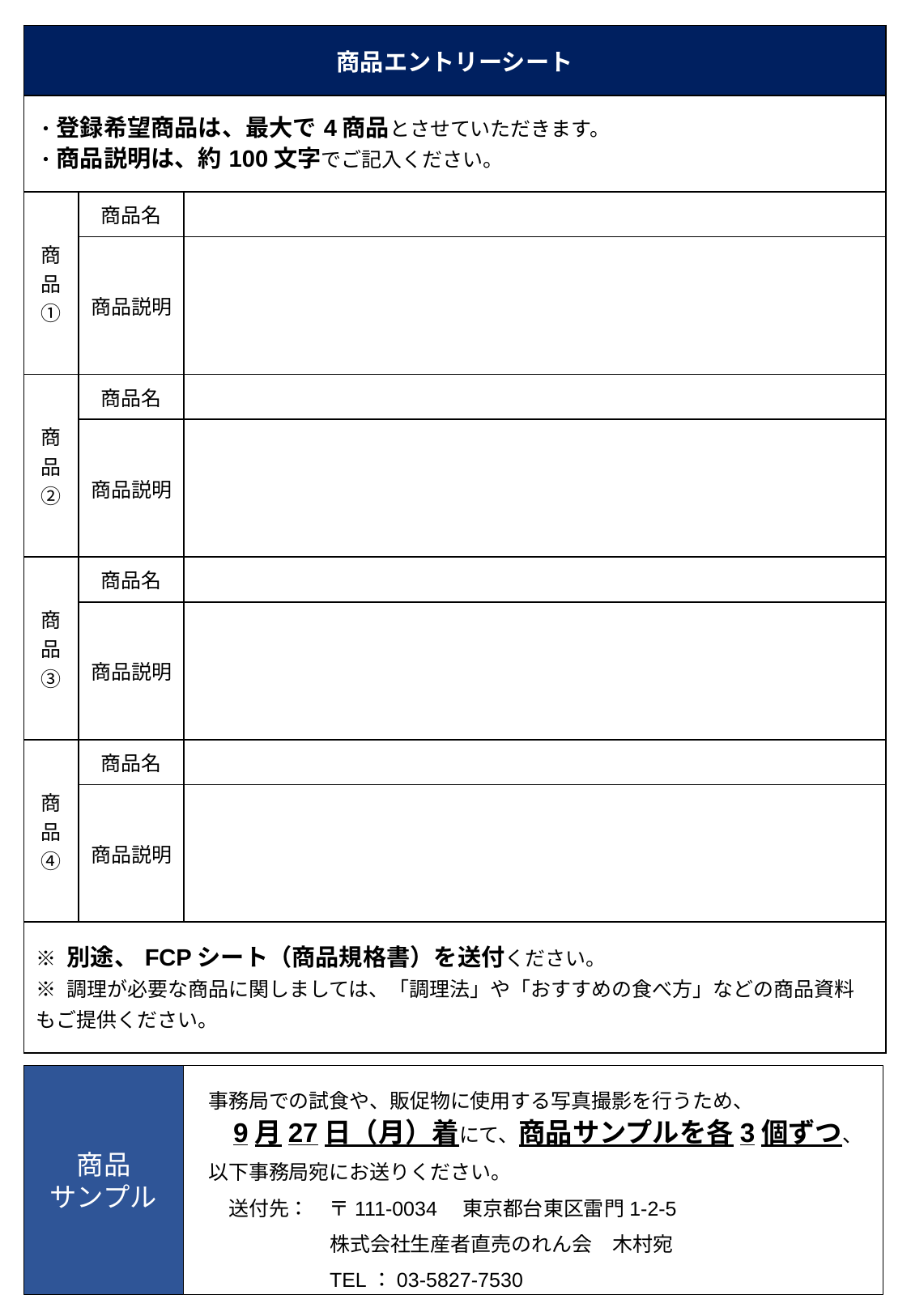

| 商品エントリーシート |  |  |
| --- | --- | --- |
| ・登録希望商品は、最大で4商品とさせていただきます。 ・商品説明は、約100文字でご記入ください。 |  |  |
| 商品① | 商品名 |  |
|  | 商品説明 |  |
| 商品② | 商品名 |  |
|  | 商品説明 |  |
| 商品③ | 商品名 |  |
|  | 商品説明 |  |
| 商品④ | 商品名 |  |
|  | 商品説明 |  |
| ※ 別途、FCPシート（商品規格書）を送付ください。 ※ 調理が必要な商品に関しましては、「調理法」や「おすすめの食べ方」などの商品資料もご提供ください。 |  |  |
商品
サンプル
商品
サンプル
事務局での試食や、販促物に使用する写真撮影を行うため、
　9月27日（月）着にて、商品サンプルを各3個ずつ、
以下事務局宛にお送りください。
　送付先：　〒111-0034　東京都台東区雷門1-2-5
	株式会社生産者直売のれん会　木村宛
	TEL：03-5827-7530